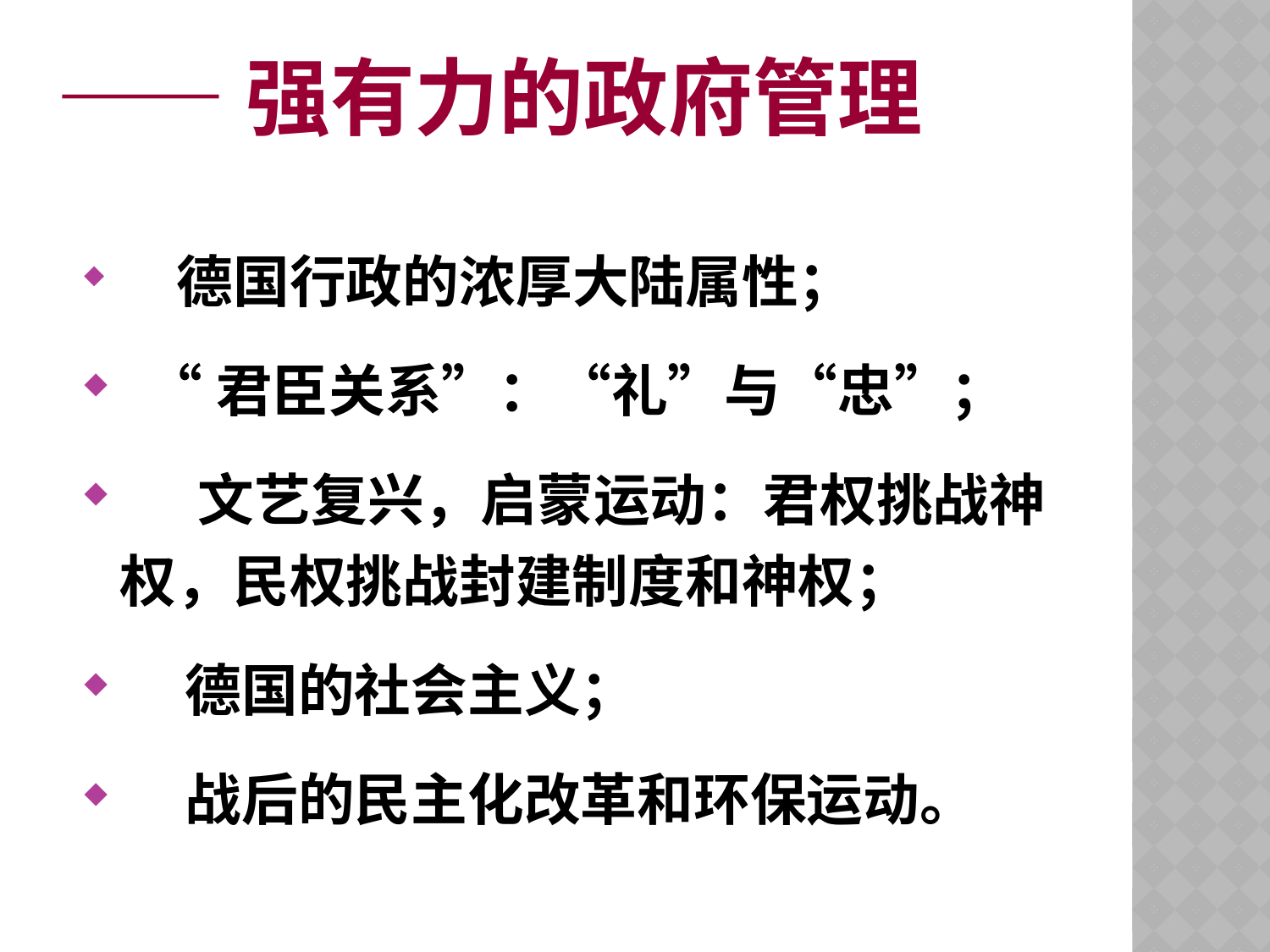

# ——强有力的政府管理
    德国行政的浓厚大陆属性；
  “君臣关系”：“礼”与“忠”；
     文艺复兴，启蒙运动：君权挑战神权，民权挑战封建制度和神权；
    德国的社会主义；
    战后的民主化改革和环保运动。